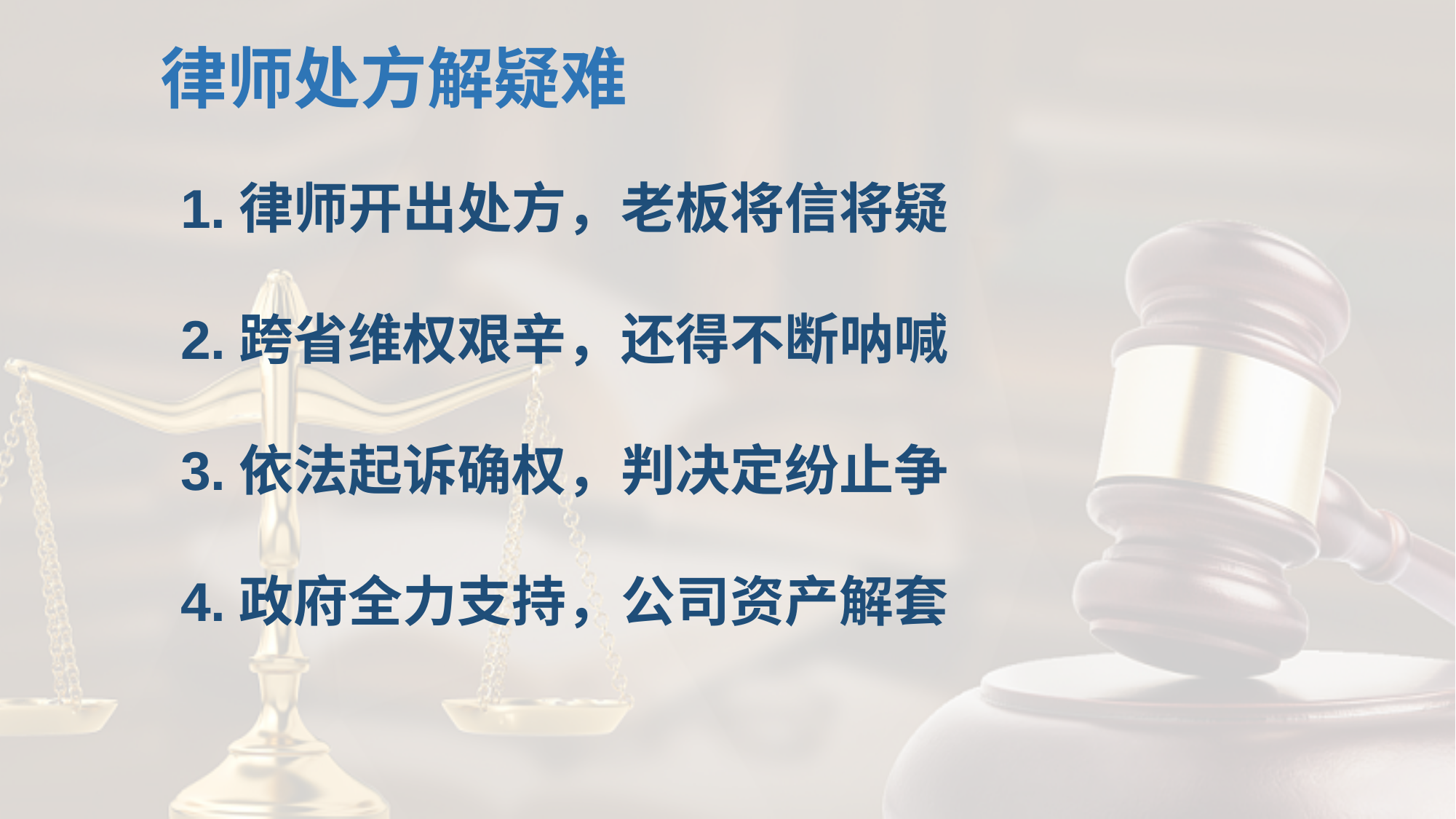

律师处方解疑难
1.律师开出处方，老板将信将疑

2.跨省维权艰辛，还得不断呐喊

3.依法起诉确权，判决定纷止争

4.政府全力支持，公司资产解套